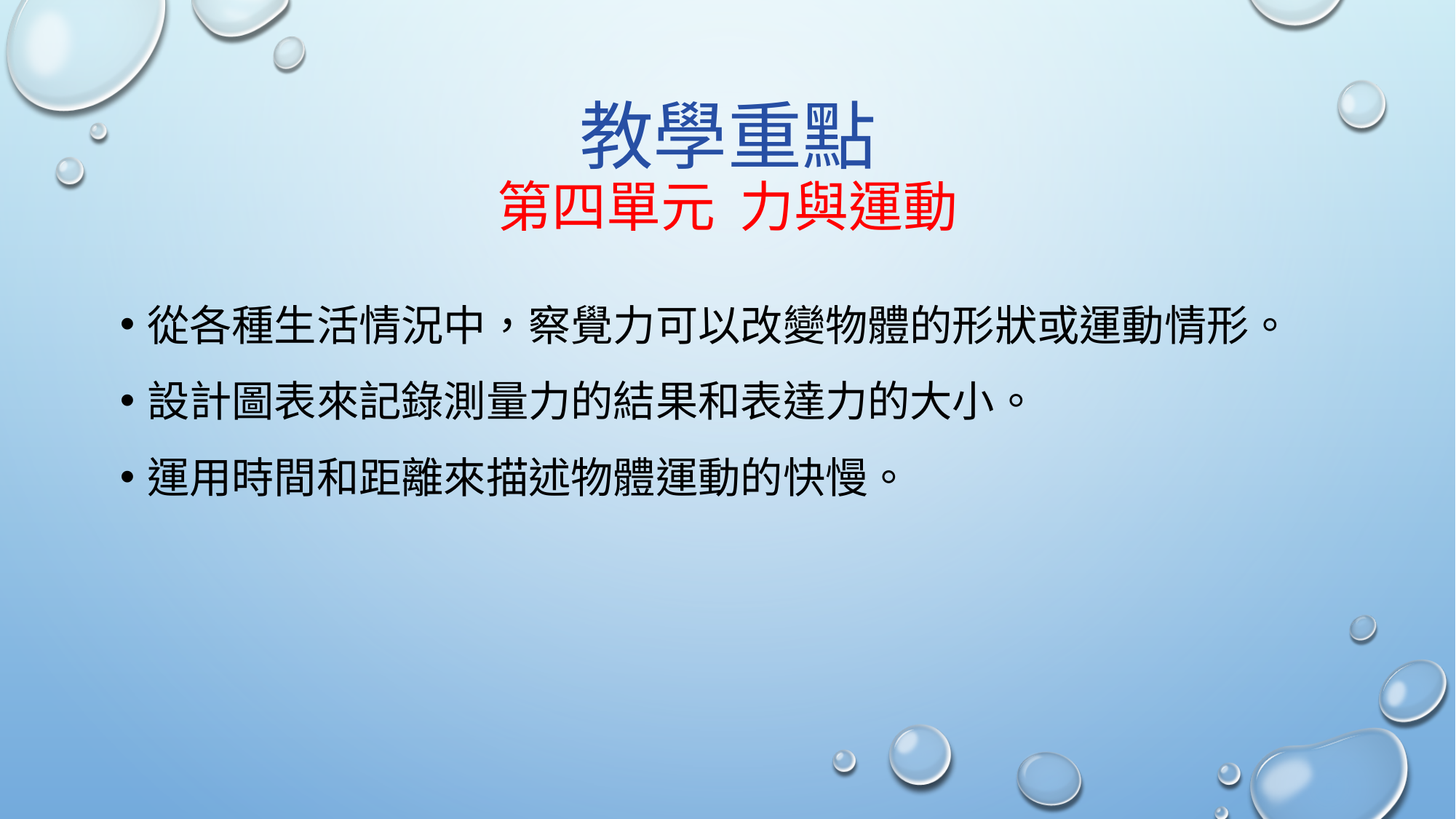

# 教學重點 第四單元  力與運動
從各種生活情況中，察覺力可以改變物體的形狀或運動情形。
設計圖表來記錄測量力的結果和表達力的大小。
運用時間和距離來描述物體運動的快慢。